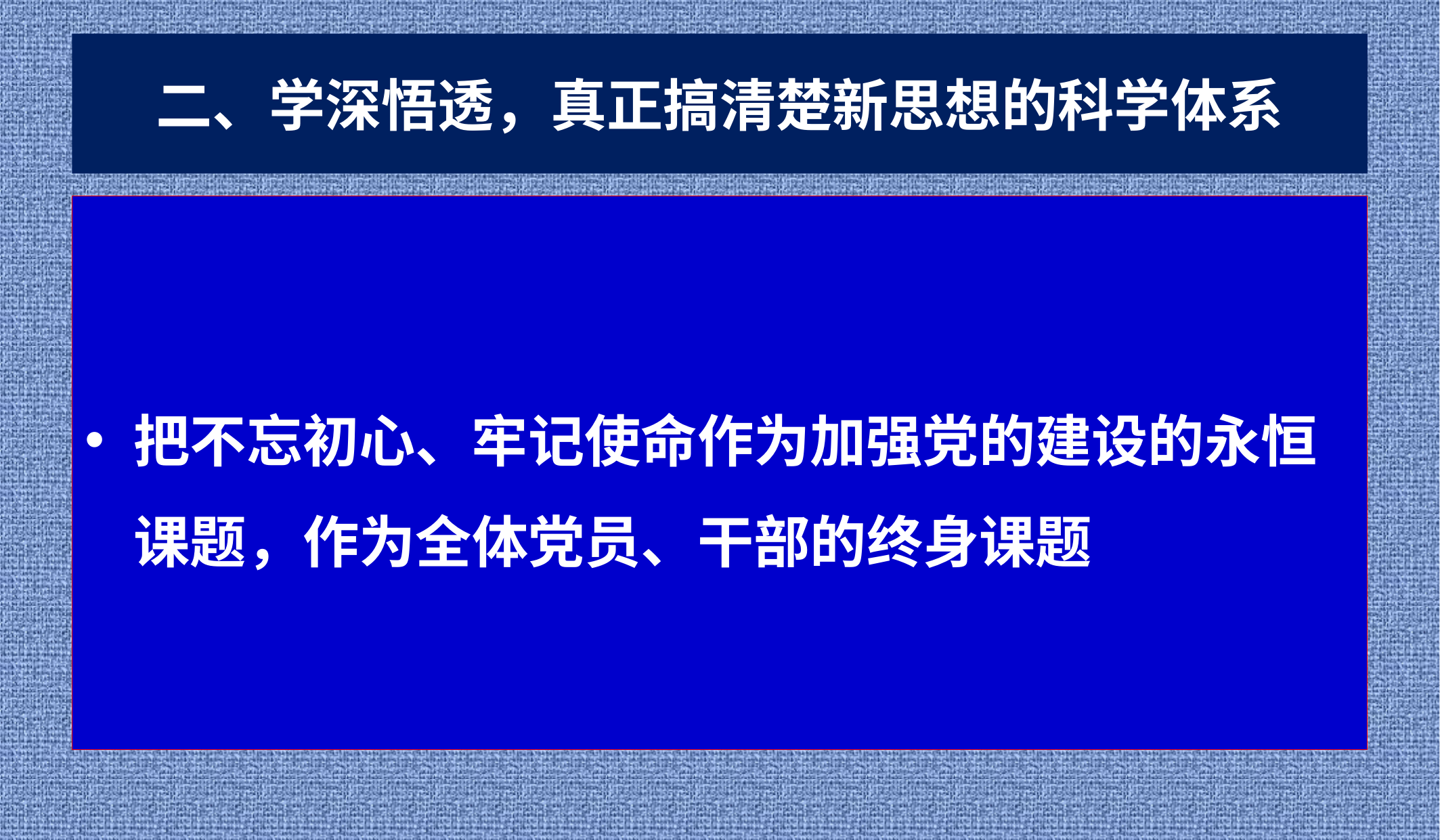

# 二、学深悟透，真正搞清楚新思想的科学体系
把不忘初心、牢记使命作为加强党的建设的永恒课题，作为全体党员、干部的终身课题